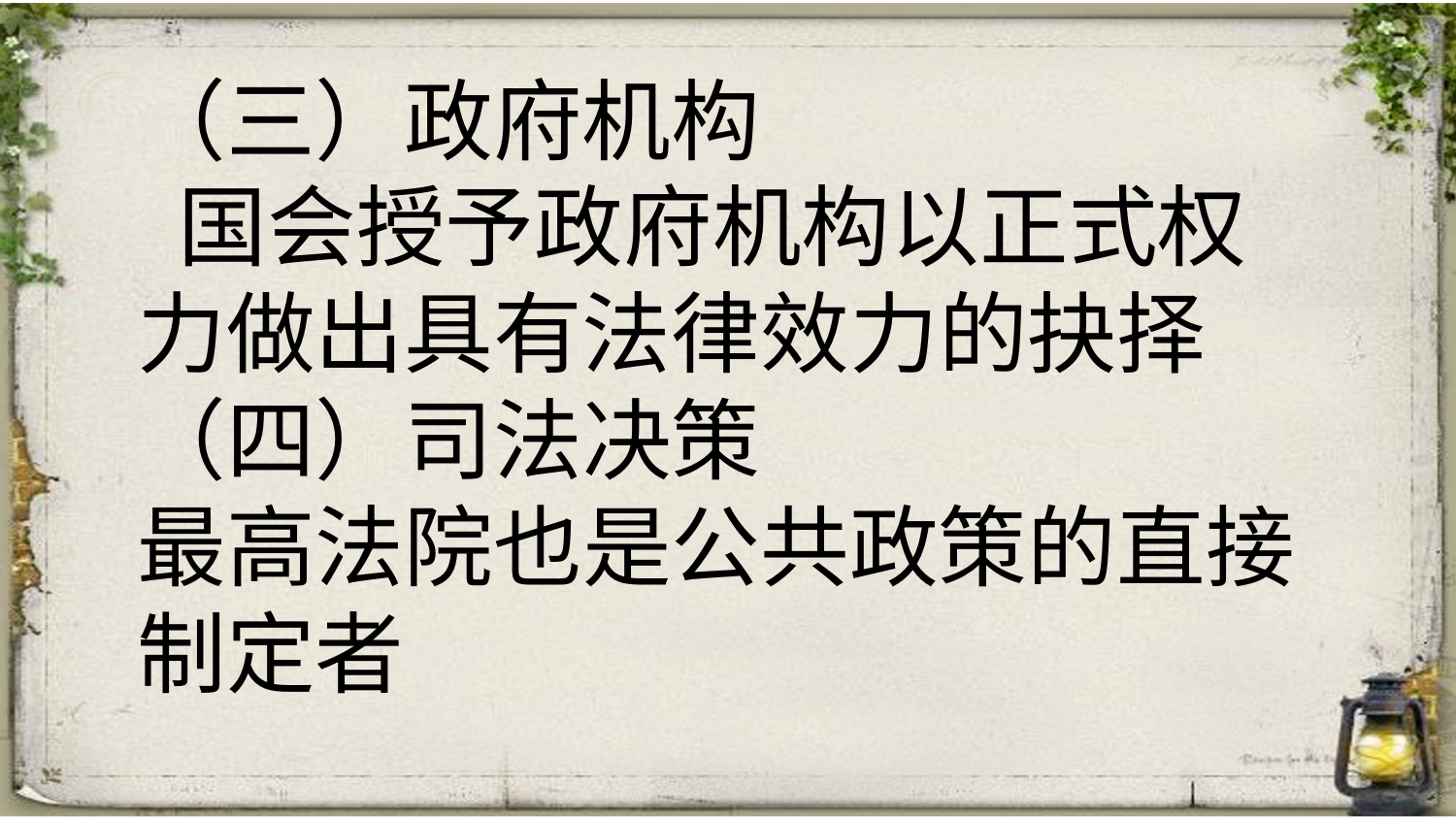

（三）政府机构
 国会授予政府机构以正式权力做出具有法律效力的抉择
（四）司法决策
最高法院也是公共政策的直接制定者